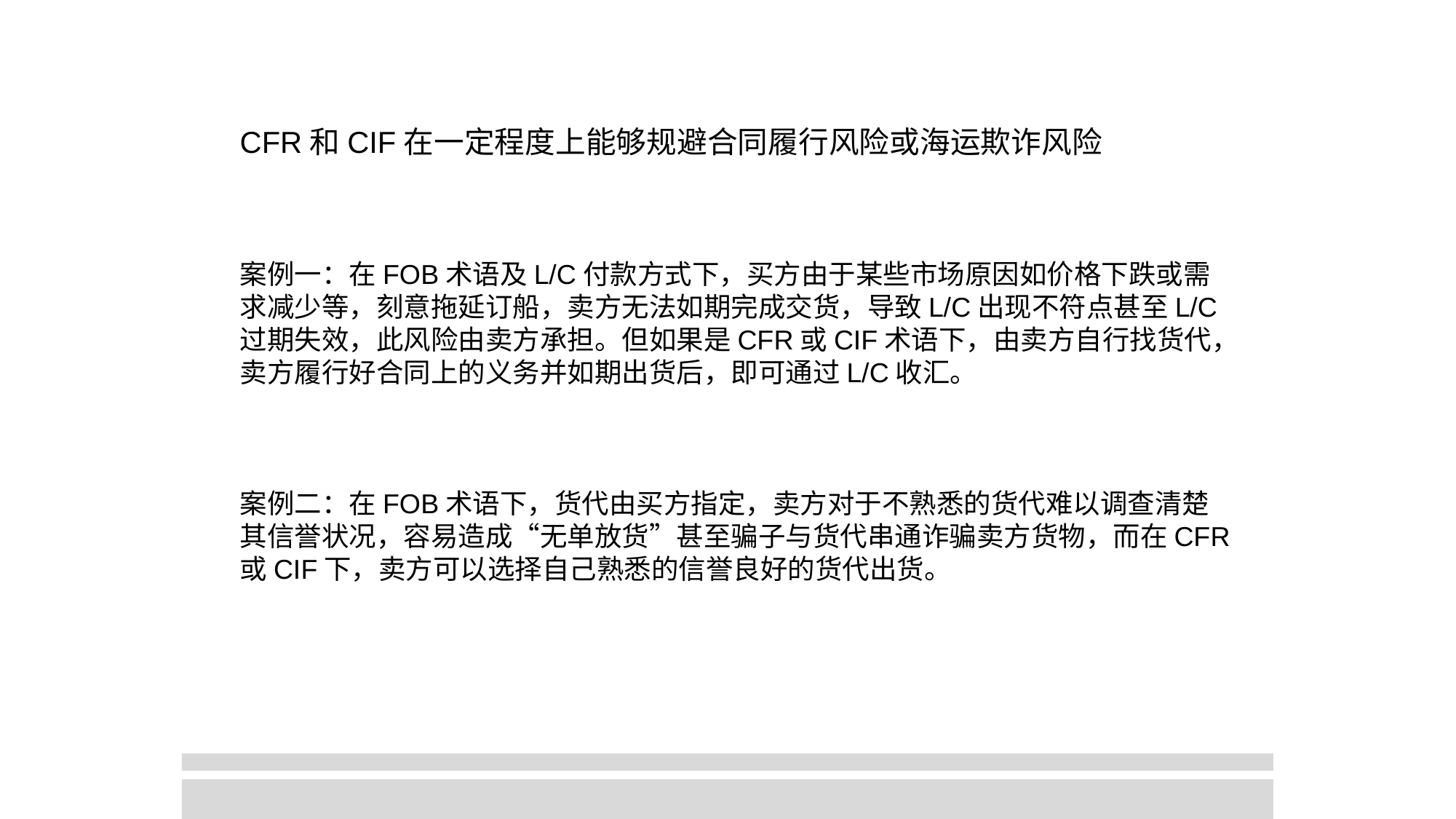

CFR和CIF在一定程度上能够规避合同履行风险或海运欺诈风险

案例一：在FOB术语及L/C付款方式下，买方由于某些市场原因如价格下跌或需求减少等，刻意拖延订船，卖方无法如期完成交货，导致L/C出现不符点甚至L/C过期失效，此风险由卖方承担。但如果是CFR或CIF术语下，由卖方自行找货代，卖方履行好合同上的义务并如期出货后，即可通过L/C收汇。

案例二：在FOB术语下，货代由买方指定，卖方对于不熟悉的货代难以调查清楚其信誉状况，容易造成“无单放货”甚至骗子与货代串通诈骗卖方货物，而在CFR或CIF下，卖方可以选择自己熟悉的信誉良好的货代出货。